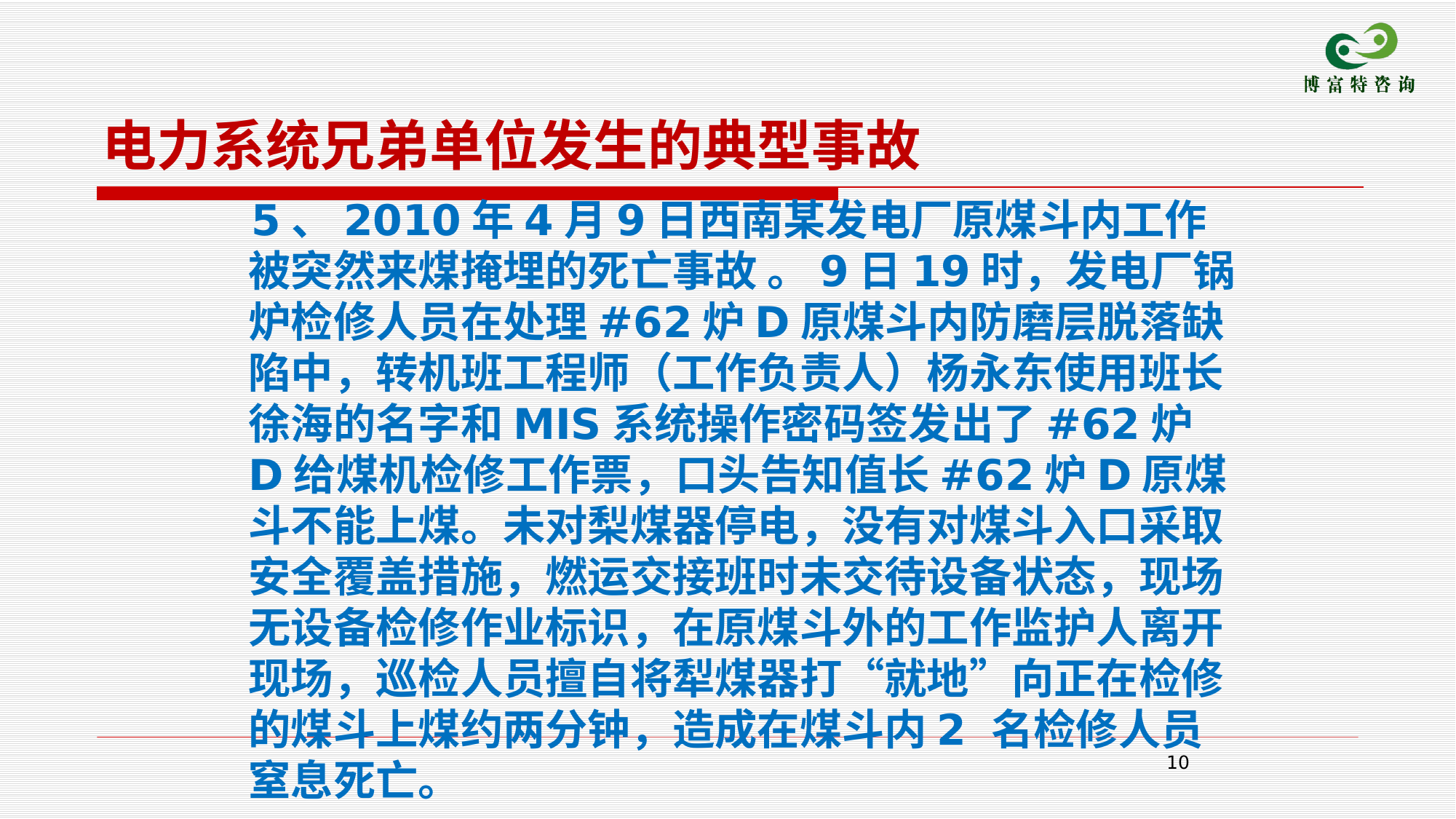

电力系统兄弟单位发生的典型事故
    5、2010年4月9日西南某发电厂原煤斗内工作被突然来煤掩埋的死亡事故 。9日19时，发电厂锅炉检修人员在处理#62炉D原煤斗内防磨层脱落缺陷中，转机班工程师（工作负责人）杨永东使用班长徐海的名字和MIS系统操作密码签发出了#62炉D给煤机检修工作票，口头告知值长#62炉D原煤斗不能上煤。未对梨煤器停电，没有对煤斗入口采取安全覆盖措施，燃运交接班时未交待设备状态，现场无设备检修作业标识，在原煤斗外的工作监护人离开现场，巡检人员擅自将犁煤器打“就地”向正在检修的煤斗上煤约两分钟，造成在煤斗内2 名检修人员窒息死亡。

10